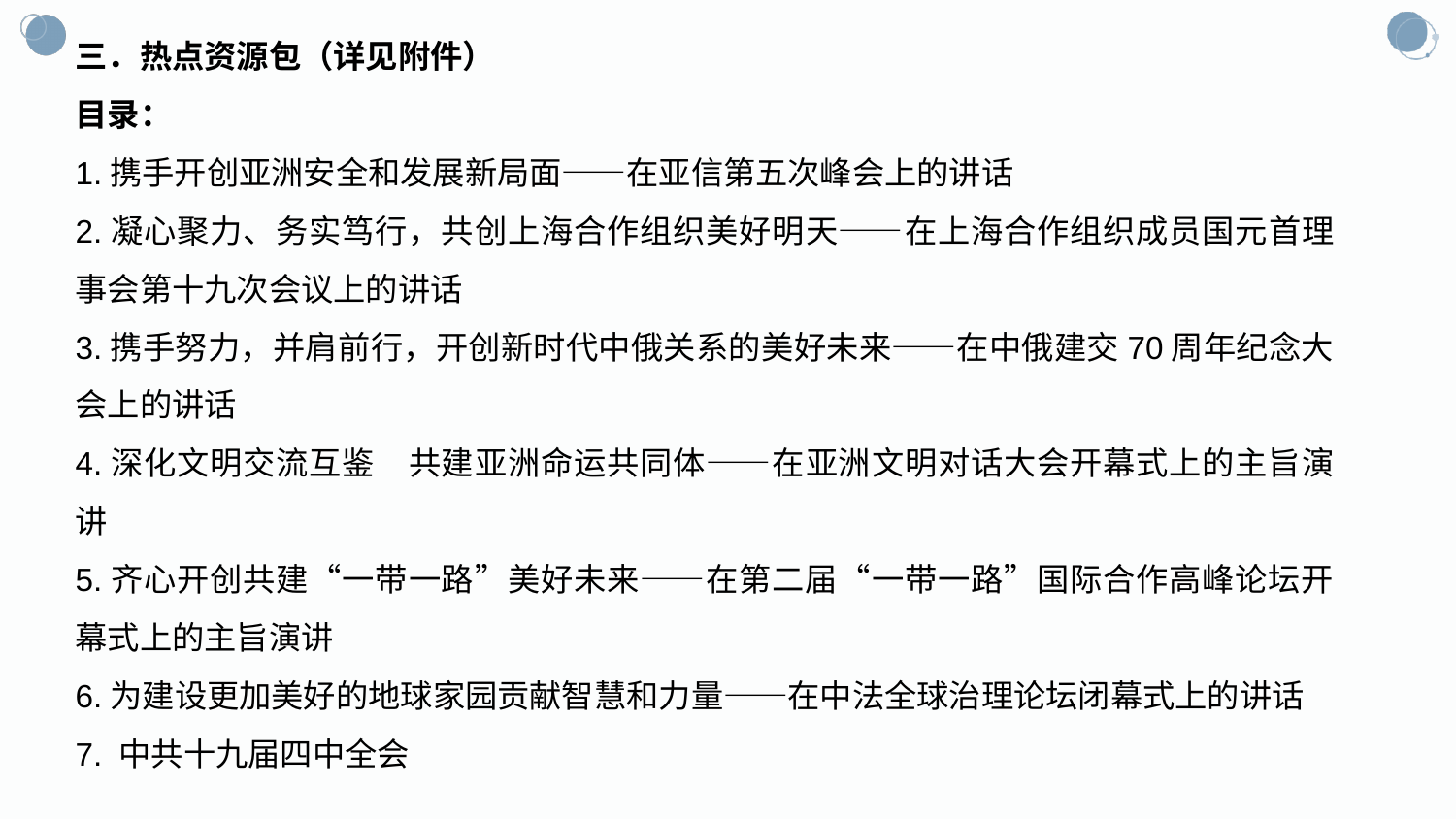

三．热点资源包（详见附件）
目录：
1.携手开创亚洲安全和发展新局面——在亚信第五次峰会上的讲话
2.凝心聚力、务实笃行，共创上海合作组织美好明天——在上海合作组织成员国元首理事会第十九次会议上的讲话
3.携手努力，并肩前行，开创新时代中俄关系的美好未来——在中俄建交70周年纪念大会上的讲话
4.深化文明交流互鉴　共建亚洲命运共同体——在亚洲文明对话大会开幕式上的主旨演讲
5.齐心开创共建“一带一路”美好未来——在第二届“一带一路”国际合作高峰论坛开幕式上的主旨演讲
6.为建设更加美好的地球家园贡献智慧和力量——在中法全球治理论坛闭幕式上的讲话
7. 中共十九届四中全会